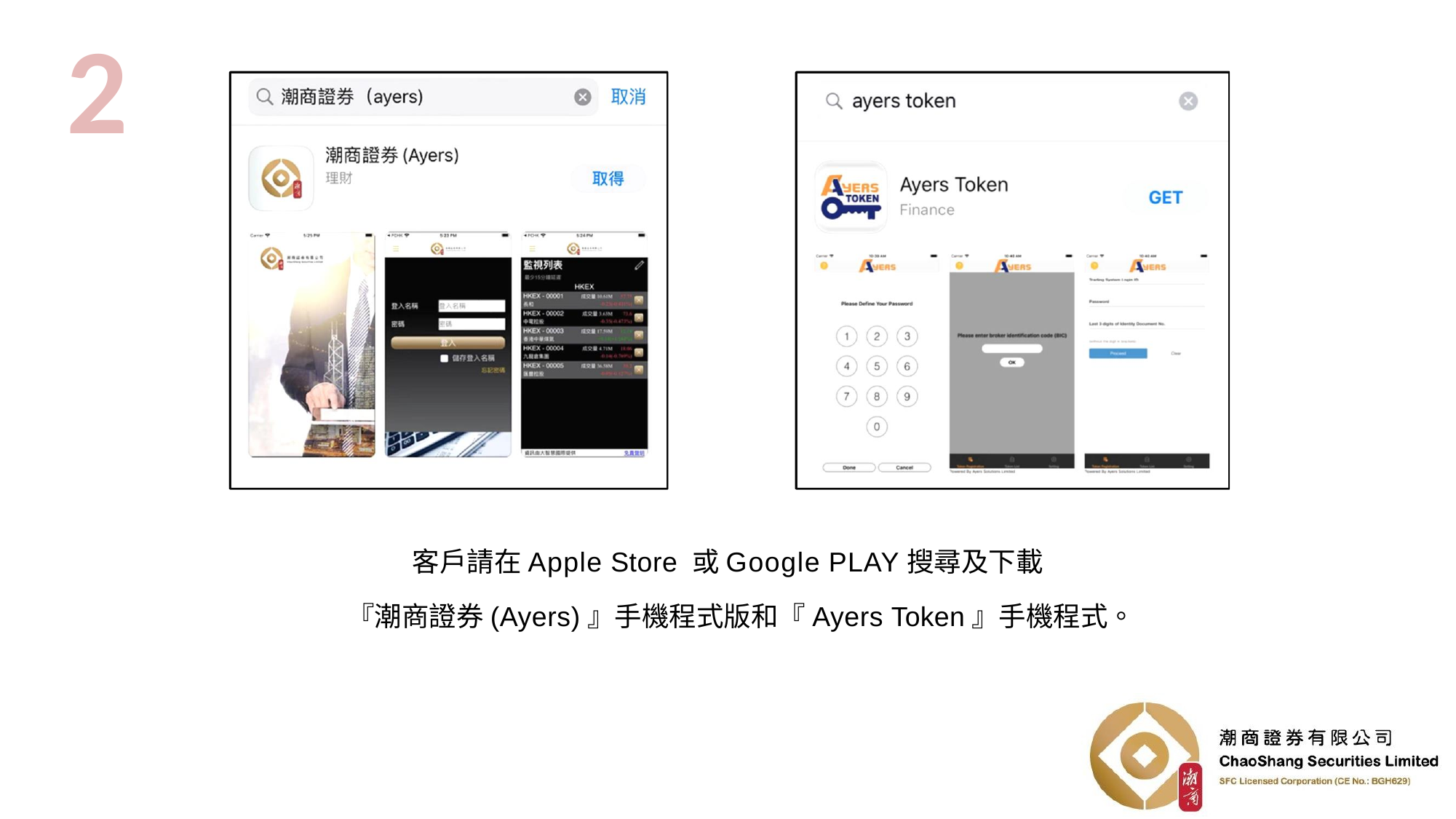

2

客戶請在Apple Store 或Google PLAY搜尋及下載
『潮商證券(Ayers)』手機程式版和『Ayers Token』手機程式。